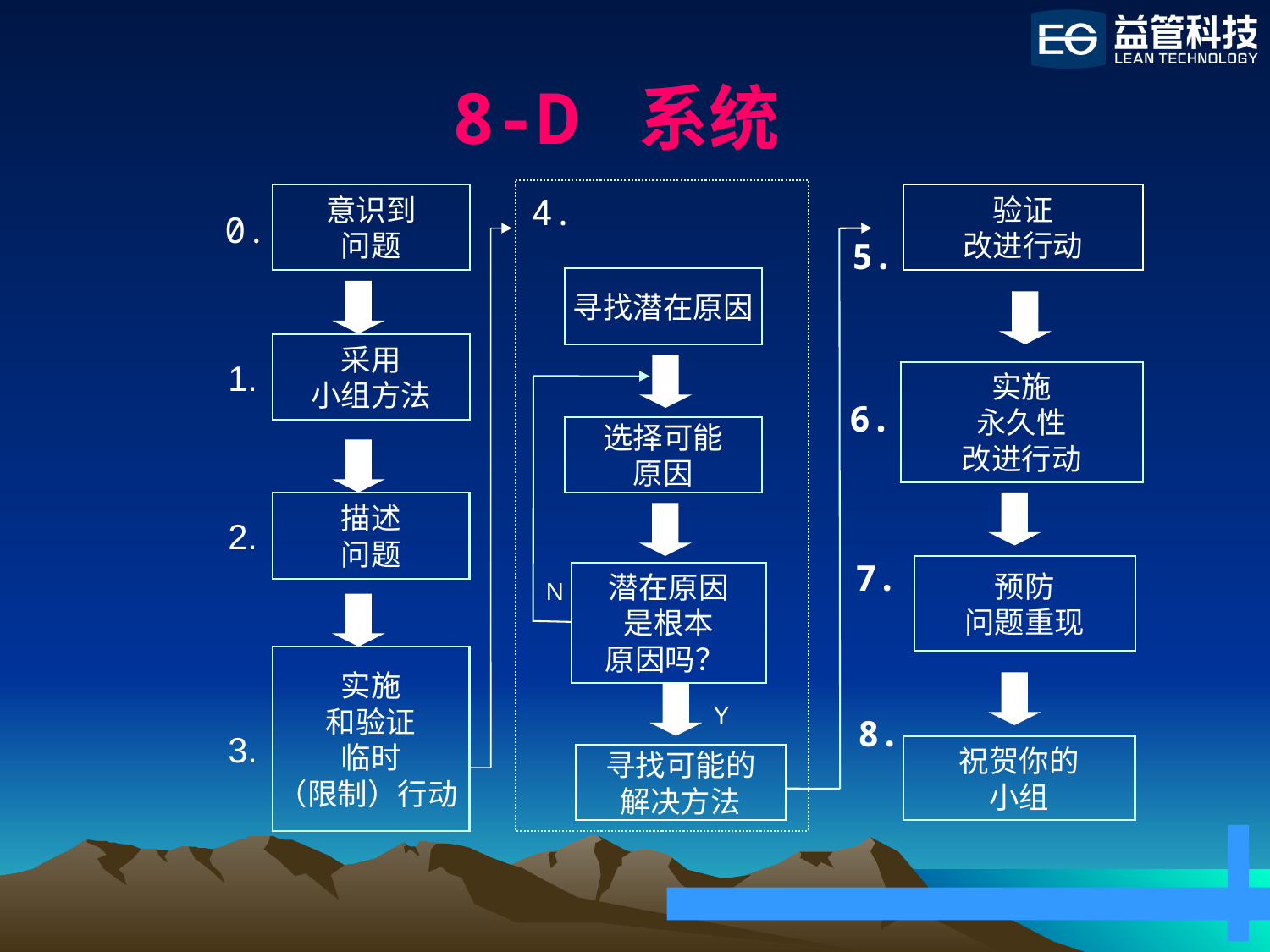

8-D 系统

4.

意识到
问题

验证
改进行动

0.

5.
寻找潜在原因

采用
小组方法

1.

实施
永久性
改进行动

6.

选择可能
原因

描述
问题

2.
7.
预防
问题重现
潜在原因
是根本
原因吗？
N

实施
和验证
临时
（限制）行动

Y
8.
3.

祝贺你的
小组

寻找可能的
解决方法